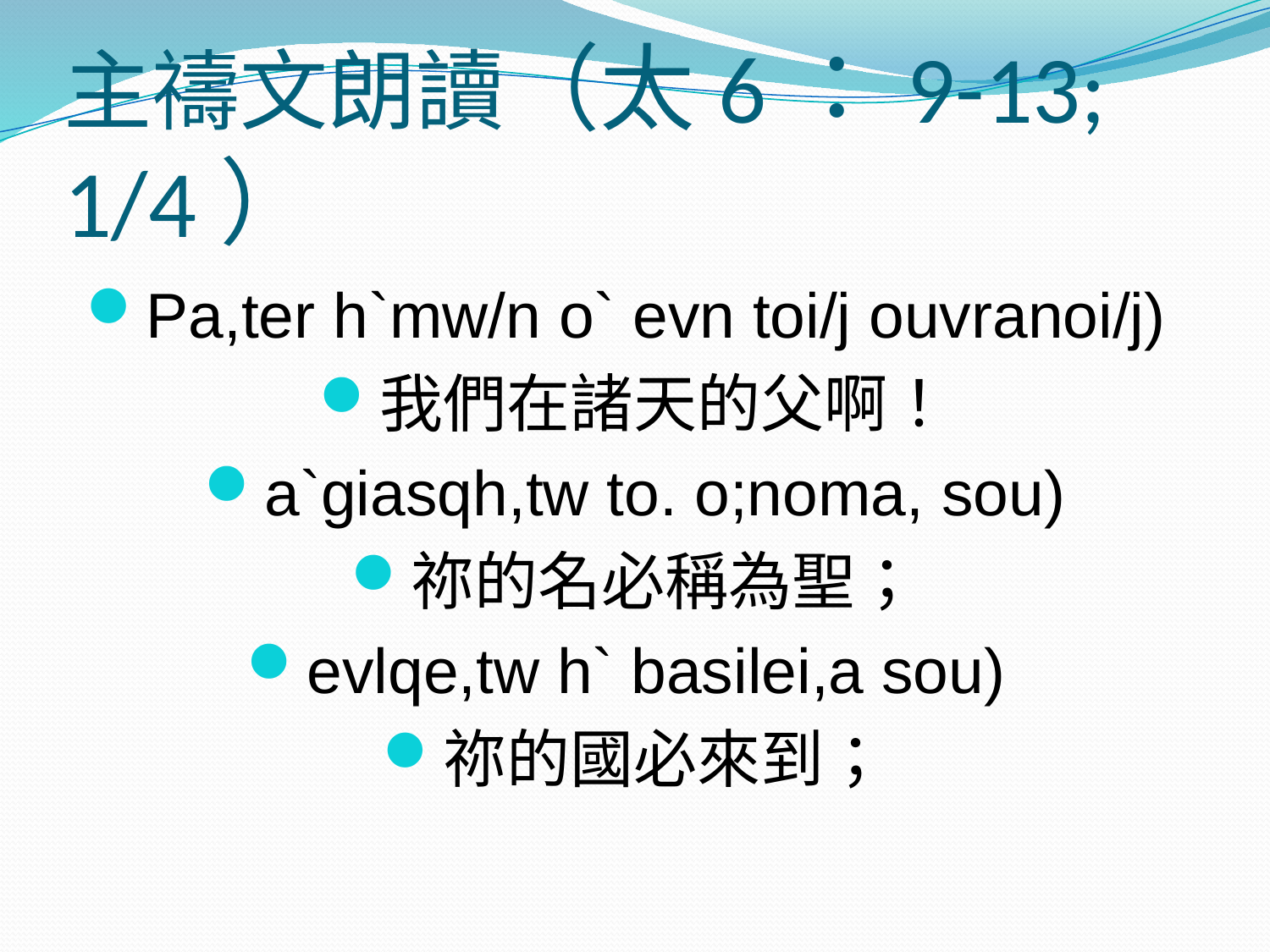

# 主禱文朗讀（太6：9-13; 1/4）
Pa,ter h`mw/n o` evn toi/j ouvranoi/j)
我們在諸天的父啊！
a`giasqh,tw to. o;noma, sou)
祢的名必稱為聖；
evlqe,tw h` basilei,a sou)
祢的國必來到；